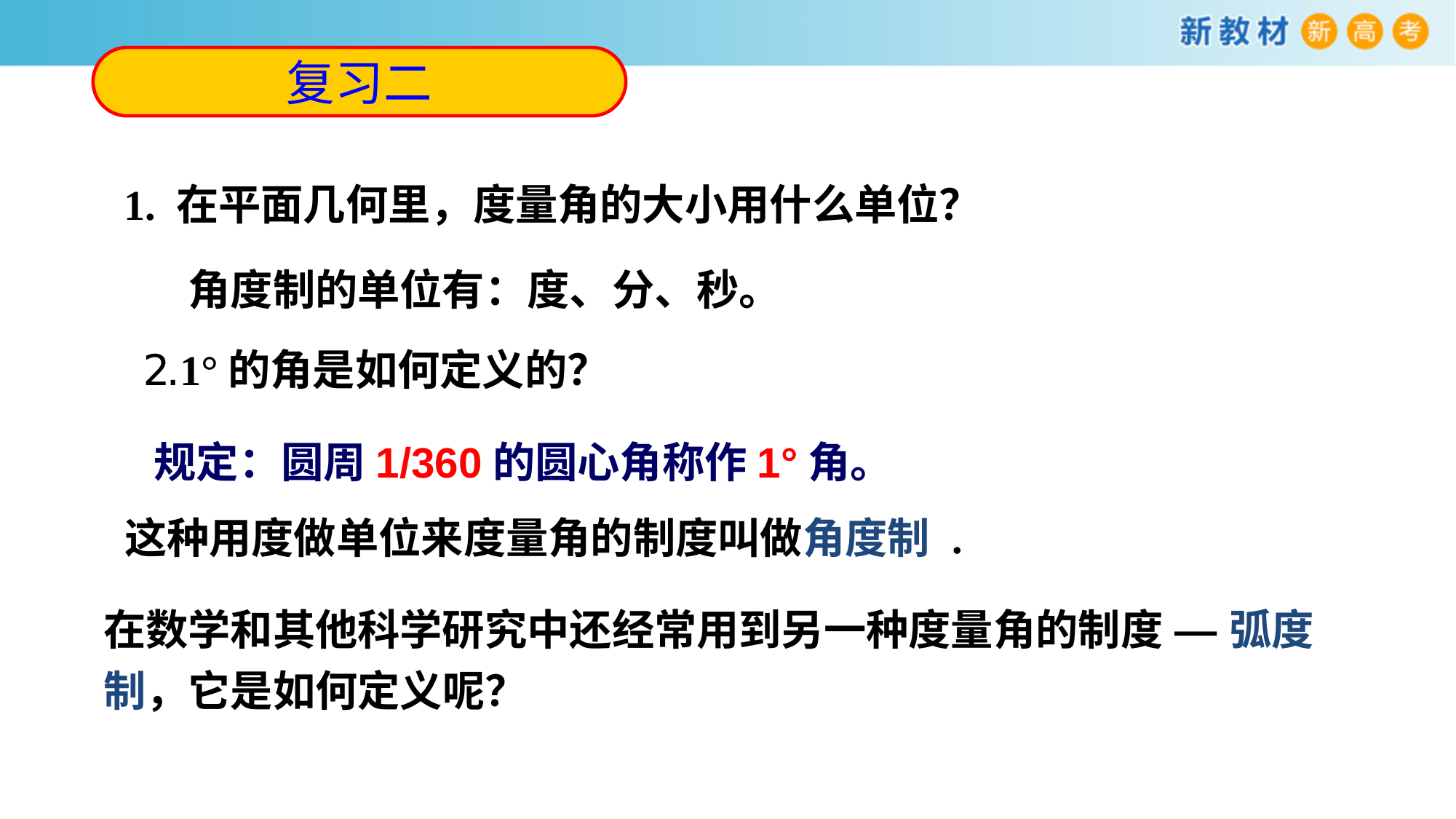

复习二
1. 在平面几何里，度量角的大小用什么单位？
角度制的单位有：度、分、秒。
 2.1°的角是如何定义的？
规定：圆周1/360的圆心角称作1°角。
这种用度做单位来度量角的制度叫做角度制 .
在数学和其他科学研究中还经常用到另一种度量角的制度 — 弧度制，它是如何定义呢？